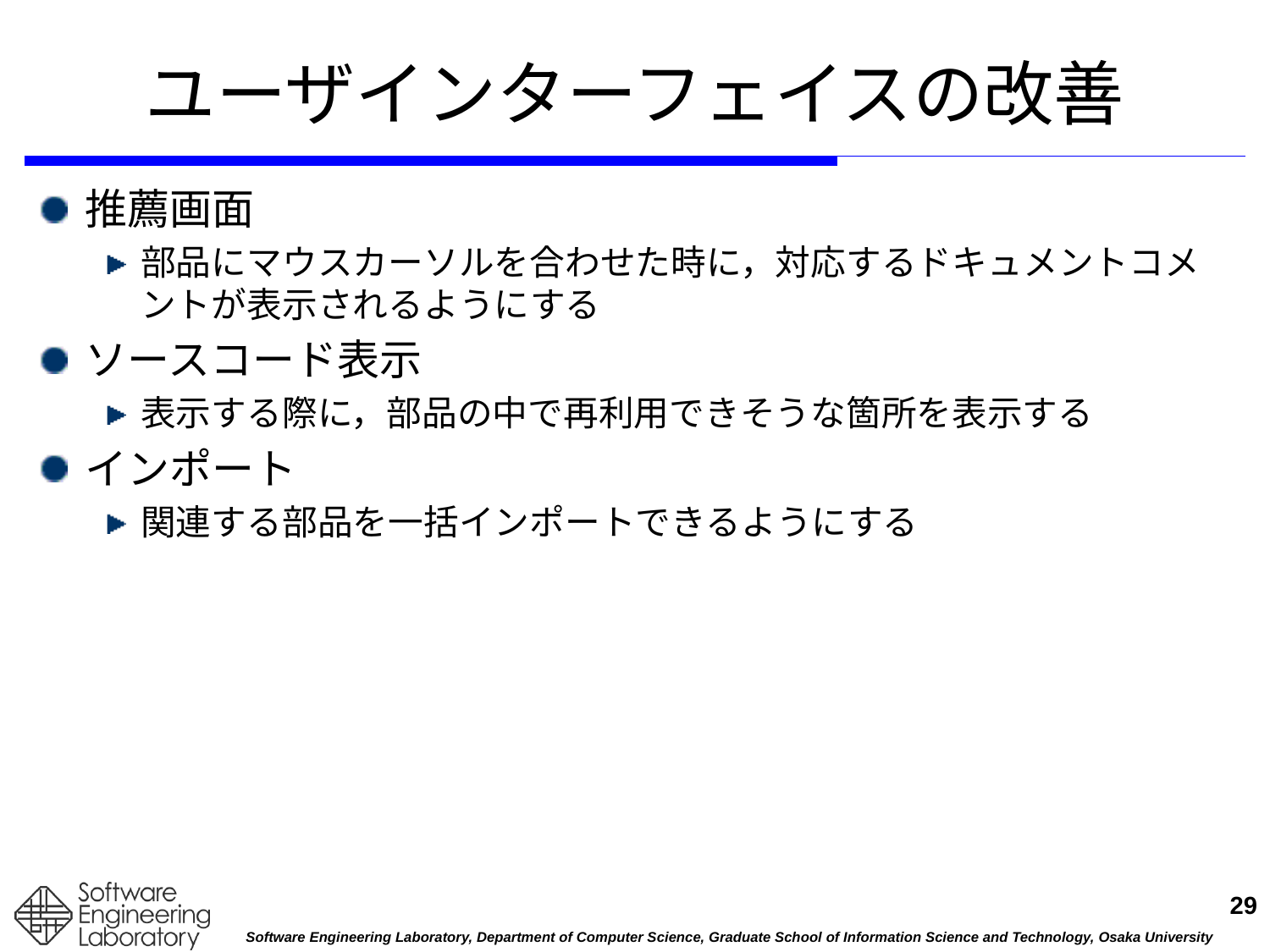

# ユーザインターフェイスの改善
推薦画面
部品にマウスカーソルを合わせた時に，対応するドキュメントコメントが表示されるようにする
ソースコード表示
表示する際に，部品の中で再利用できそうな箇所を表示する
インポート
関連する部品を一括インポートできるようにする